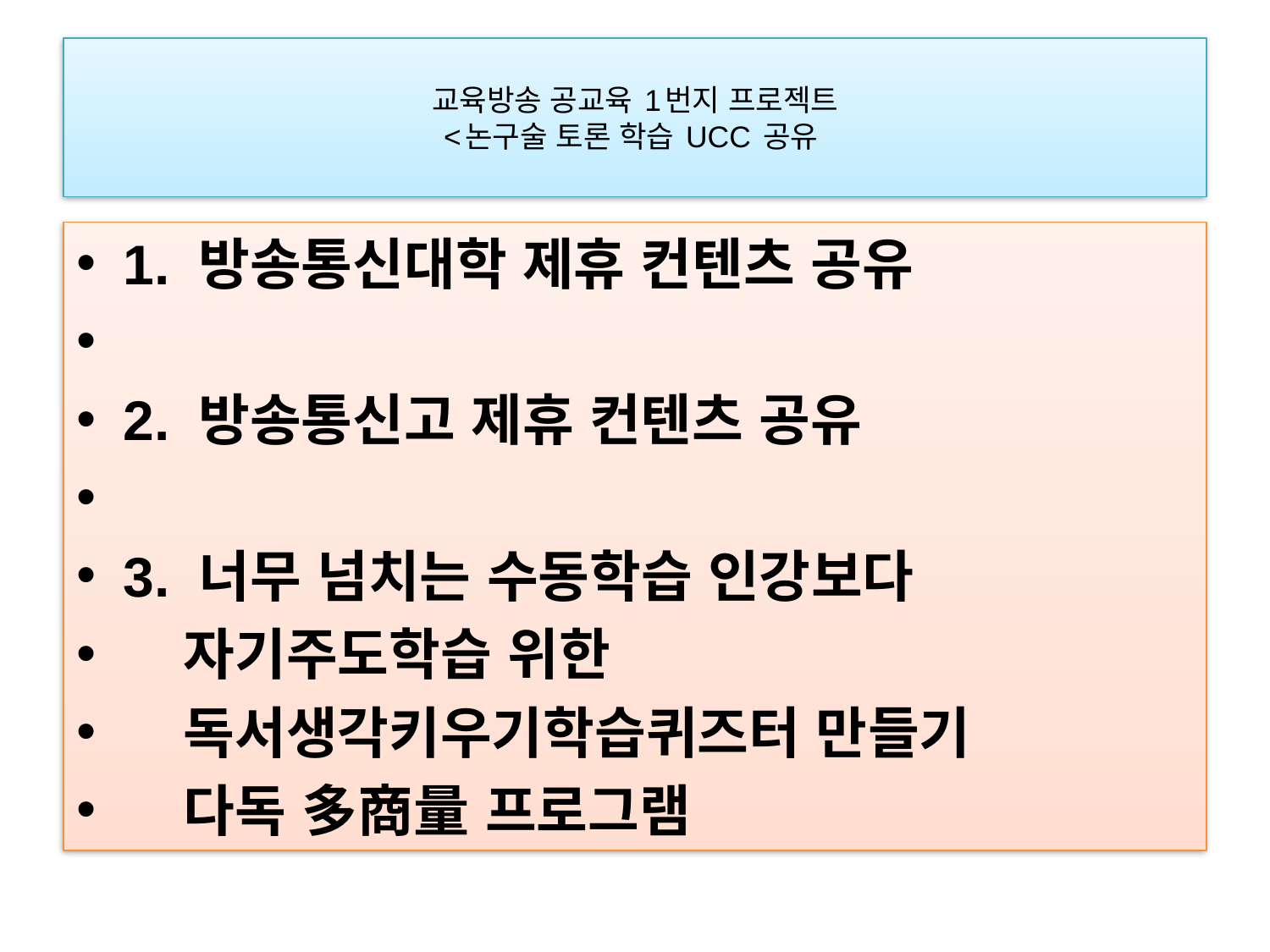

# 교육방송 공교육 1번지 프로젝트 <논구술 토론 학습 UCC 공유
1. 방송통신대학 제휴 컨텐츠 공유

2. 방송통신고 제휴 컨텐츠 공유

3. 너무 넘치는 수동학습 인강보다
   자기주도학습 위한
   독서생각키우기학습퀴즈터 만들기
   다독 多商量 프로그램